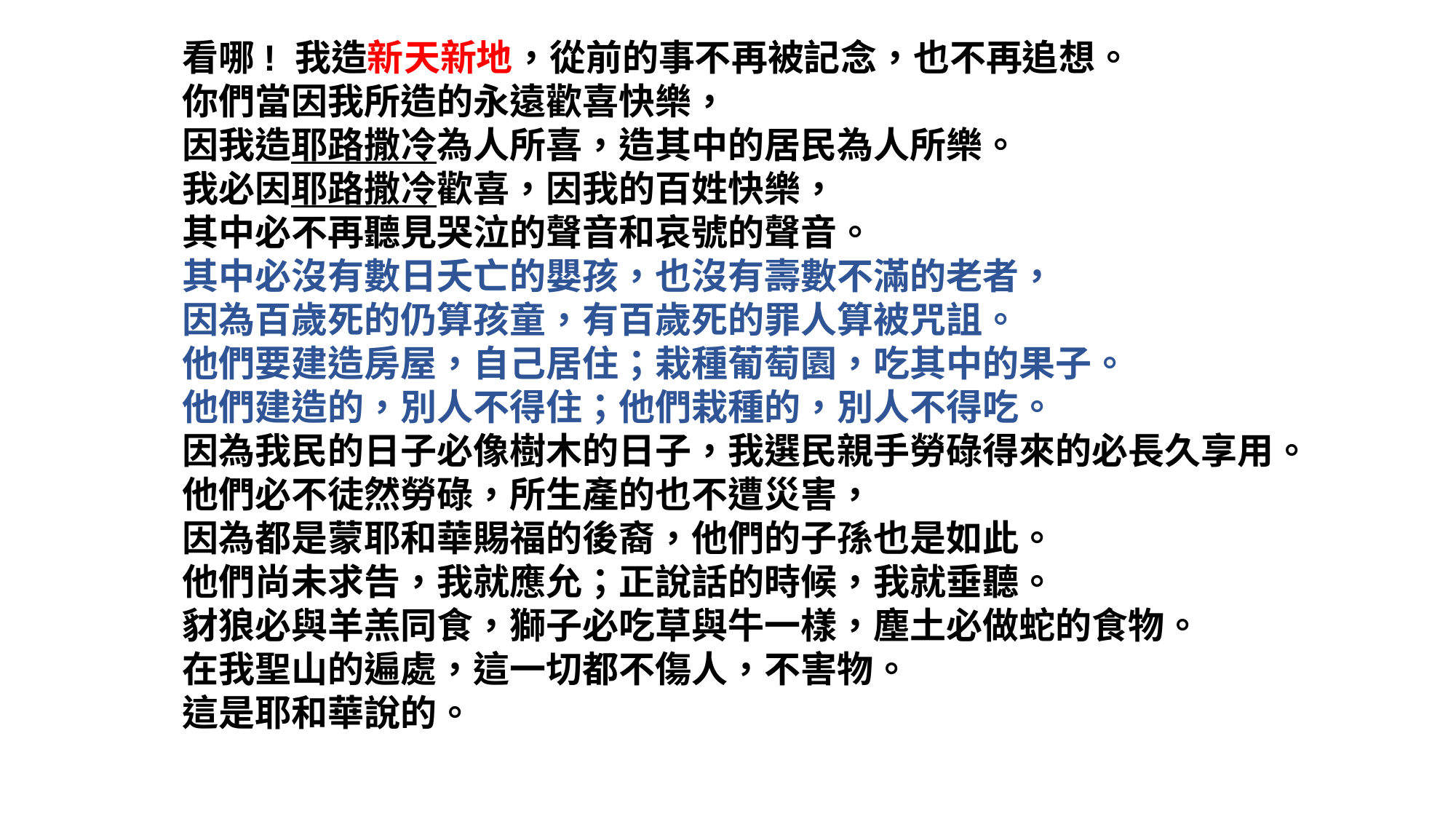

看哪! 我造新天新地，從前的事不再被記念，也不再追想。
你們當因我所造的永遠歡喜快樂，
因我造耶路撒冷為人所喜，造其中的居民為人所樂。
我必因耶路撒冷歡喜，因我的百姓快樂，
其中必不再聽見哭泣的聲音和哀號的聲音。
其中必沒有數日夭亡的嬰孩，也沒有壽數不滿的老者，
因為百歲死的仍算孩童，有百歲死的罪人算被咒詛。
他們要建造房屋，自己居住；栽種葡萄園，吃其中的果子。
他們建造的，別人不得住；他們栽種的，別人不得吃。
因為我民的日子必像樹木的日子，我選民親手勞碌得來的必長久享用。
他們必不徒然勞碌，所生產的也不遭災害，
因為都是蒙耶和華賜福的後裔，他們的子孫也是如此。
他們尚未求告，我就應允；正說話的時候，我就垂聽。
豺狼必與羊羔同食，獅子必吃草與牛一樣，塵土必做蛇的食物。
在我聖山的遍處，這一切都不傷人，不害物。
這是耶和華說的。